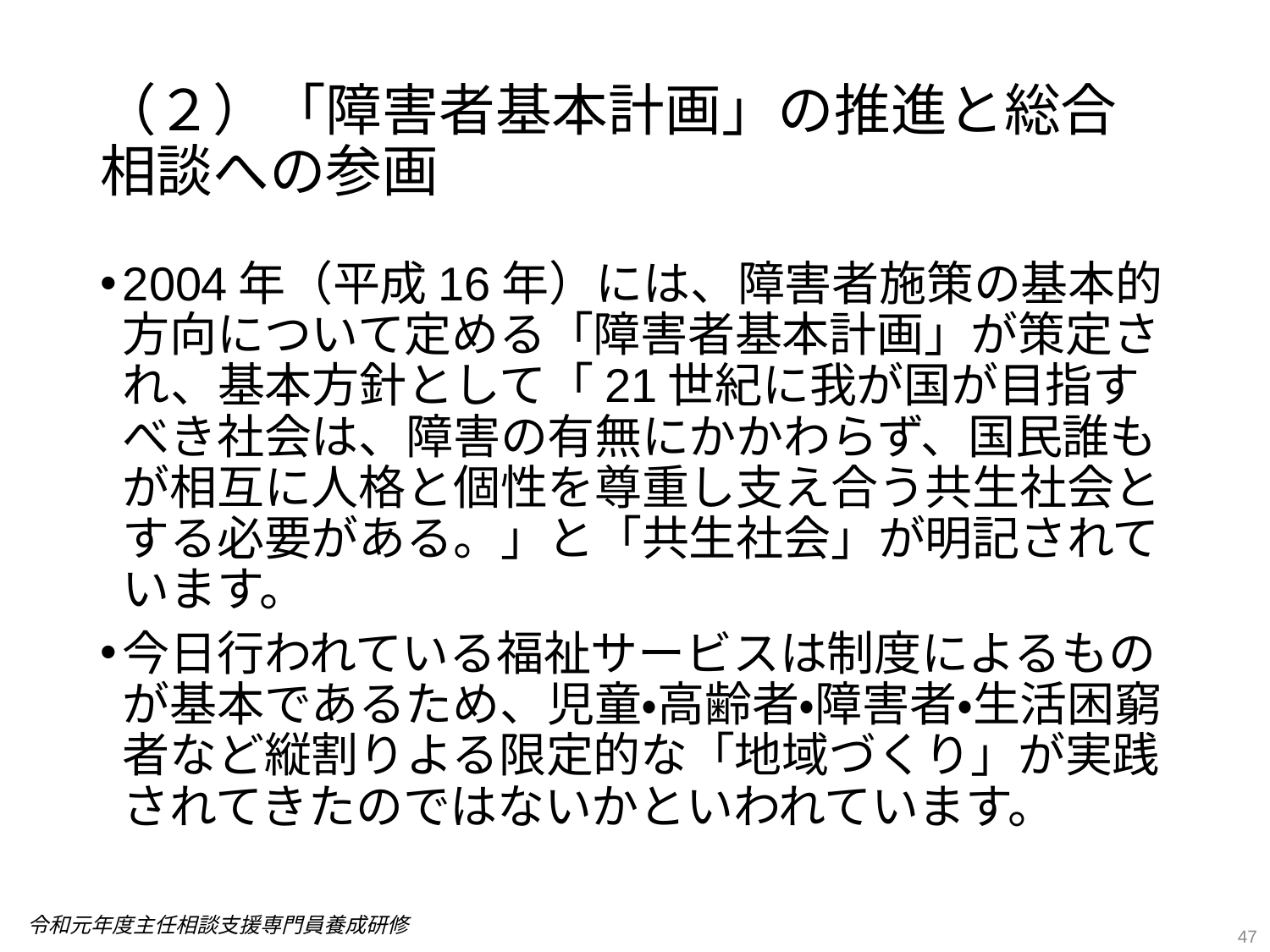

# （２）「障害者基本計画」の推進と総合相談への参画
2004年（平成16年）には、障害者施策の基本的方向について定める「障害者基本計画」が策定され、基本方針として「21世紀に我が国が目指すべき社会は、障害の有無にかかわらず、国民誰もが相互に人格と個性を尊重し支え合う共生社会とする必要がある。」と「共生社会」が明記されています。
今日行われている福祉サービスは制度によるものが基本であるため、児童・高齢者・障害者・生活困窮者など縦割りよる限定的な「地域づくり」が実践されてきたのではないかといわれています。
47